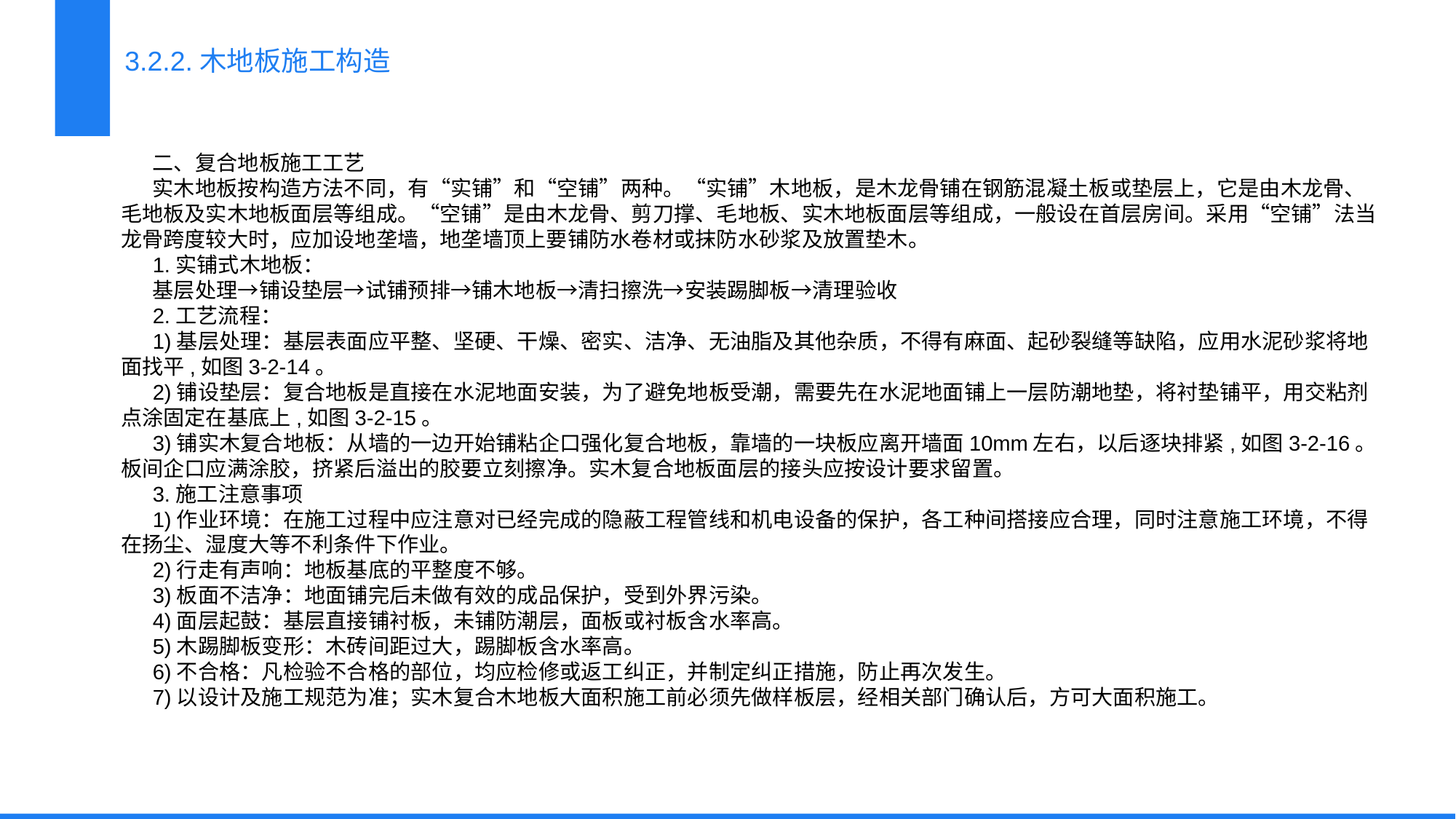

3.2.2.木地板施工构造

二、复合地板施工工艺
实木地板按构造方法不同，有“实铺”和“空铺”两种。“实铺”木地板，是木龙骨铺在钢筋混凝土板或垫层上，它是由木龙骨、毛地板及实木地板面层等组成。“空铺”是由木龙骨、剪刀撑、毛地板、实木地板面层等组成，一般设在首层房间。采用“空铺”法当龙骨跨度较大时，应加设地垄墙，地垄墙顶上要铺防水卷材或抹防水砂浆及放置垫木。
1.实铺式木地板：
基层处理→铺设垫层→试铺预排→铺木地板→清扫擦洗→安装踢脚板→清理验收
2.工艺流程：
1)基层处理：基层表面应平整、坚硬、干燥、密实、洁净、无油脂及其他杂质，不得有麻面、起砂裂缝等缺陷，应用水泥砂浆将地面找平,如图3-2-14。
2)铺设垫层：复合地板是直接在水泥地面安装，为了避免地板受潮，需要先在水泥地面铺上一层防潮地垫，将衬垫铺平，用交粘剂点涂固定在基底上,如图3-2-15。
3)铺实木复合地板：从墙的一边开始铺粘企口强化复合地板，靠墙的一块板应离开墙面10mm左右，以后逐块排紧,如图3-2-16。板间企口应满涂胶，挤紧后溢出的胶要立刻擦净。实木复合地板面层的接头应按设计要求留置。
3.施工注意事项
1)作业环境：在施工过程中应注意对已经完成的隐蔽工程管线和机电设备的保护，各工种间搭接应合理，同时注意施工环境，不得在扬尘、湿度大等不利条件下作业。
2)行走有声响：地板基底的平整度不够。
3)板面不洁净：地面铺完后未做有效的成品保护，受到外界污染。
4)面层起鼓：基层直接铺衬板，未铺防潮层，面板或衬板含水率高。
5)木踢脚板变形：木砖间距过大，踢脚板含水率高。
6)不合格：凡检验不合格的部位，均应检修或返工纠正，并制定纠正措施，防止再次发生。
7)以设计及施工规范为准；实木复合木地板大面积施工前必须先做样板层，经相关部门确认后，方可大面积施工。